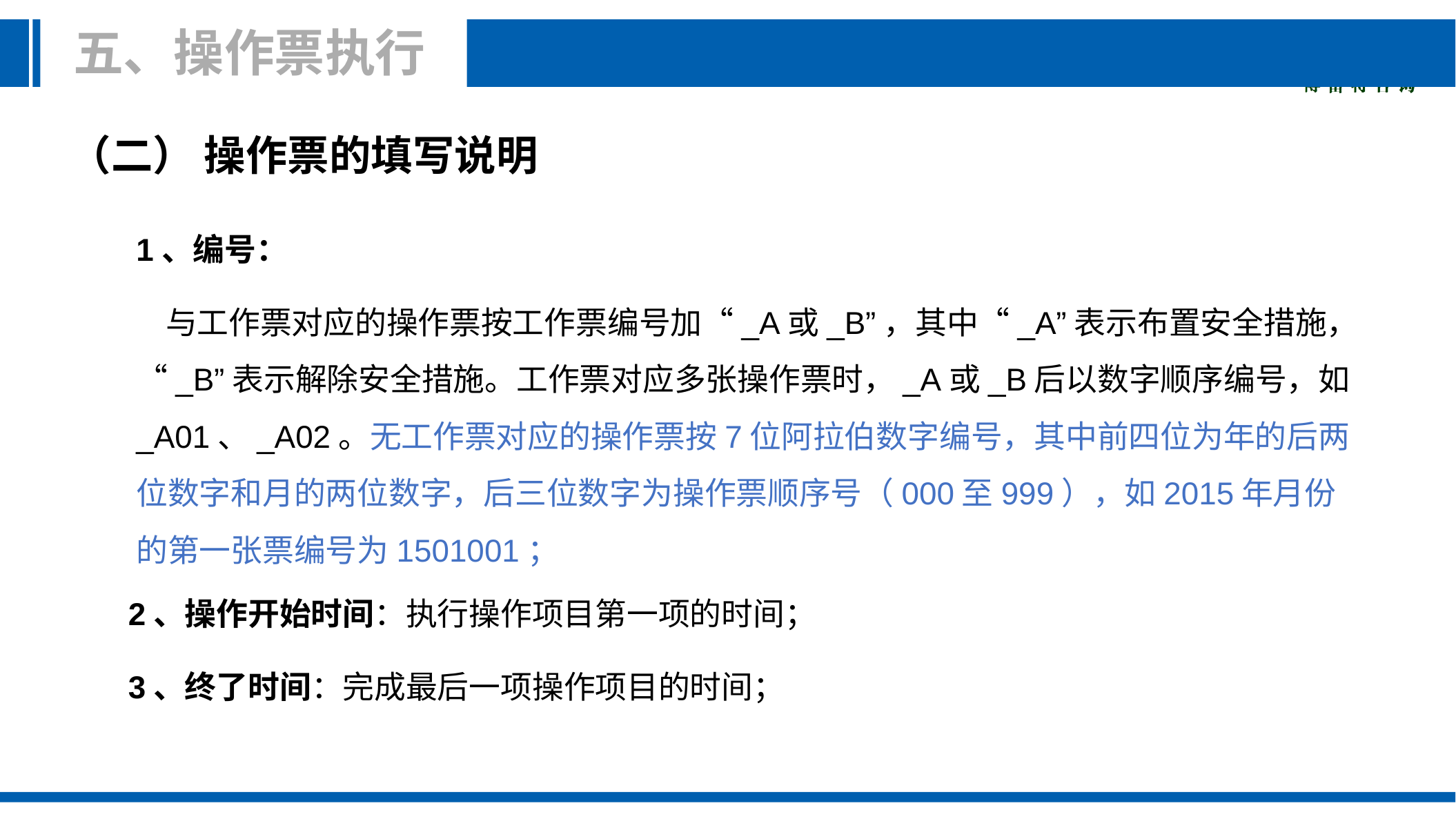

五、操作票执行
 （二） 操作票的填写说明
1、编号：
   与工作票对应的操作票按工作票编号加“_A或_B”，其中“_A”表示布置安全措施，“_B”表示解除安全措施。工作票对应多张操作票时，_A或_B后以数字顺序编号，如_A01、_A02。无工作票对应的操作票按7位阿拉伯数字编号，其中前四位为年的后两位数字和月的两位数字，后三位数字为操作票顺序号（000至999），如2015年月份的第一张票编号为1501001；
2、操作开始时间：执行操作项目第一项的时间；
3、终了时间：完成最后一项操作项目的时间；